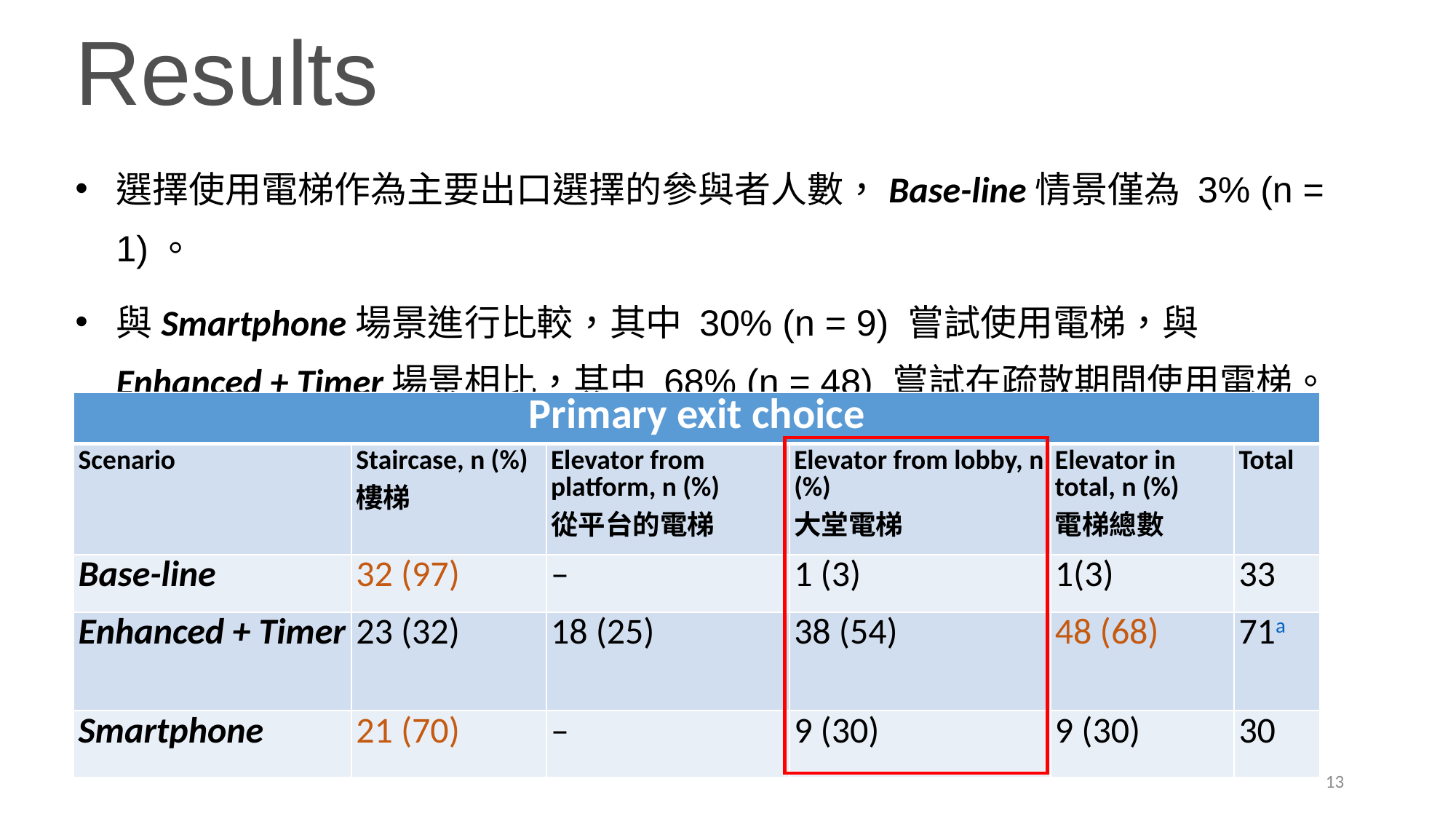

Results
選擇使用電梯作為主要出口選擇的參與者人數，Base-line情景僅為 3% (n = 1)。
與Smartphone場景進行比較，其中 30% (n = 9) 嘗試使用電梯，與Enhanced + Timer場景相比，其中 68% (n = 48) 嘗試在疏散期間使用電梯。
| Primary exit choice |  |  |  |  |  |
| --- | --- | --- | --- | --- | --- |
| Scenario | Staircase, n (%)樓梯 | Elevator from platform, n (%) 從平台的電梯 | Elevator from lobby, n (%) 大堂電梯 | Elevator in total, n (%) 電梯總數 | Total |
| Base-line | 32 (97) | – | 1 (3) | 1(3) | 33 |
| Enhanced + Timer | 23 (32) | 18 (25) | 38 (54) | 48 (68) | 71a |
| Smartphone | 21 (70) | – | 9 (30) | 9 (30) | 30 |

13